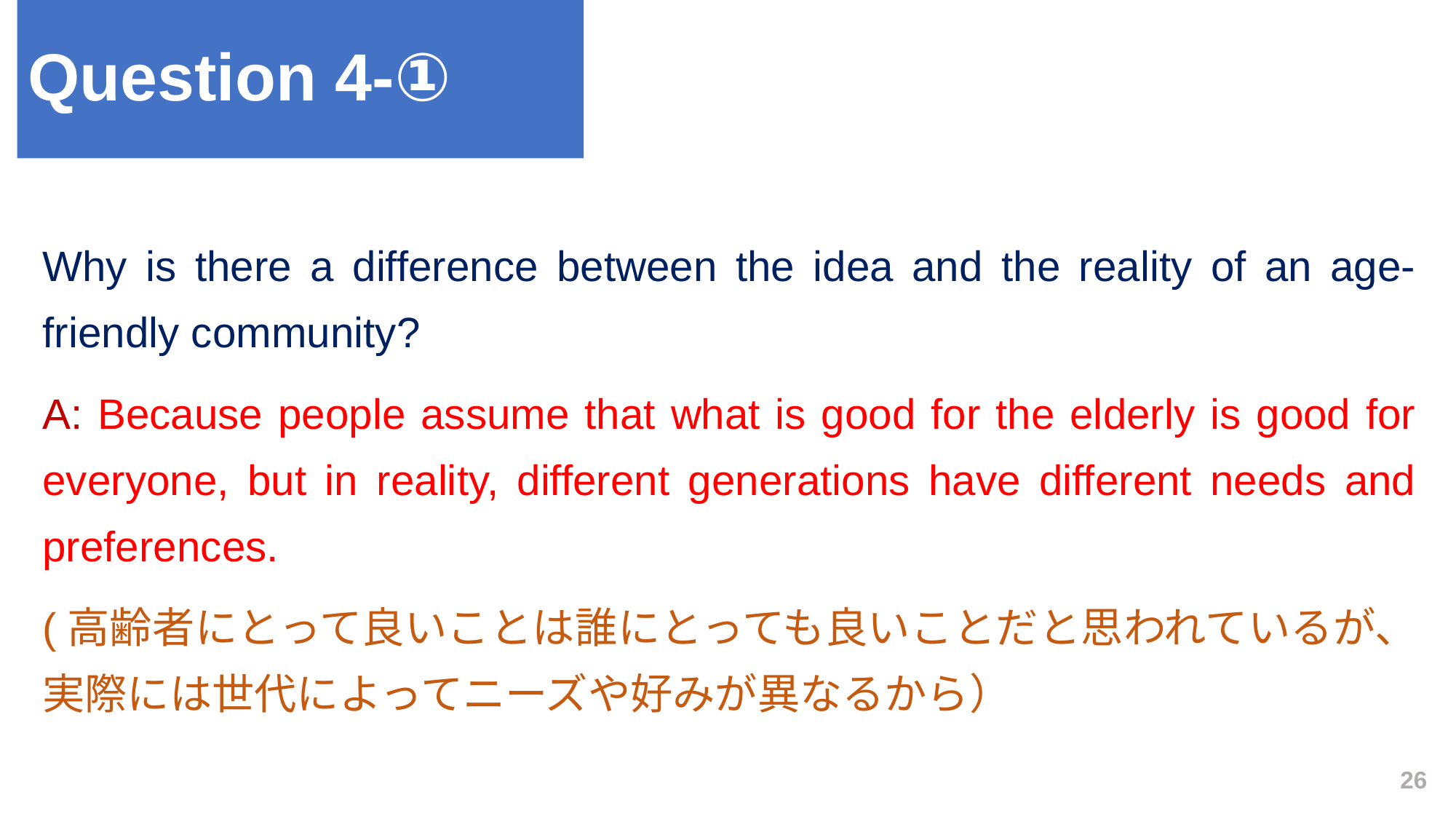

Question 4-①
Why is there a difference between the idea and the reality of an age-friendly community?
A: Because people assume that what is good for the elderly is good for everyone, but in reality, different generations have different needs and preferences.
(高齢者にとって良いことは誰にとっても良いことだと思われているが、実際には世代によってニーズや好みが異なるから）